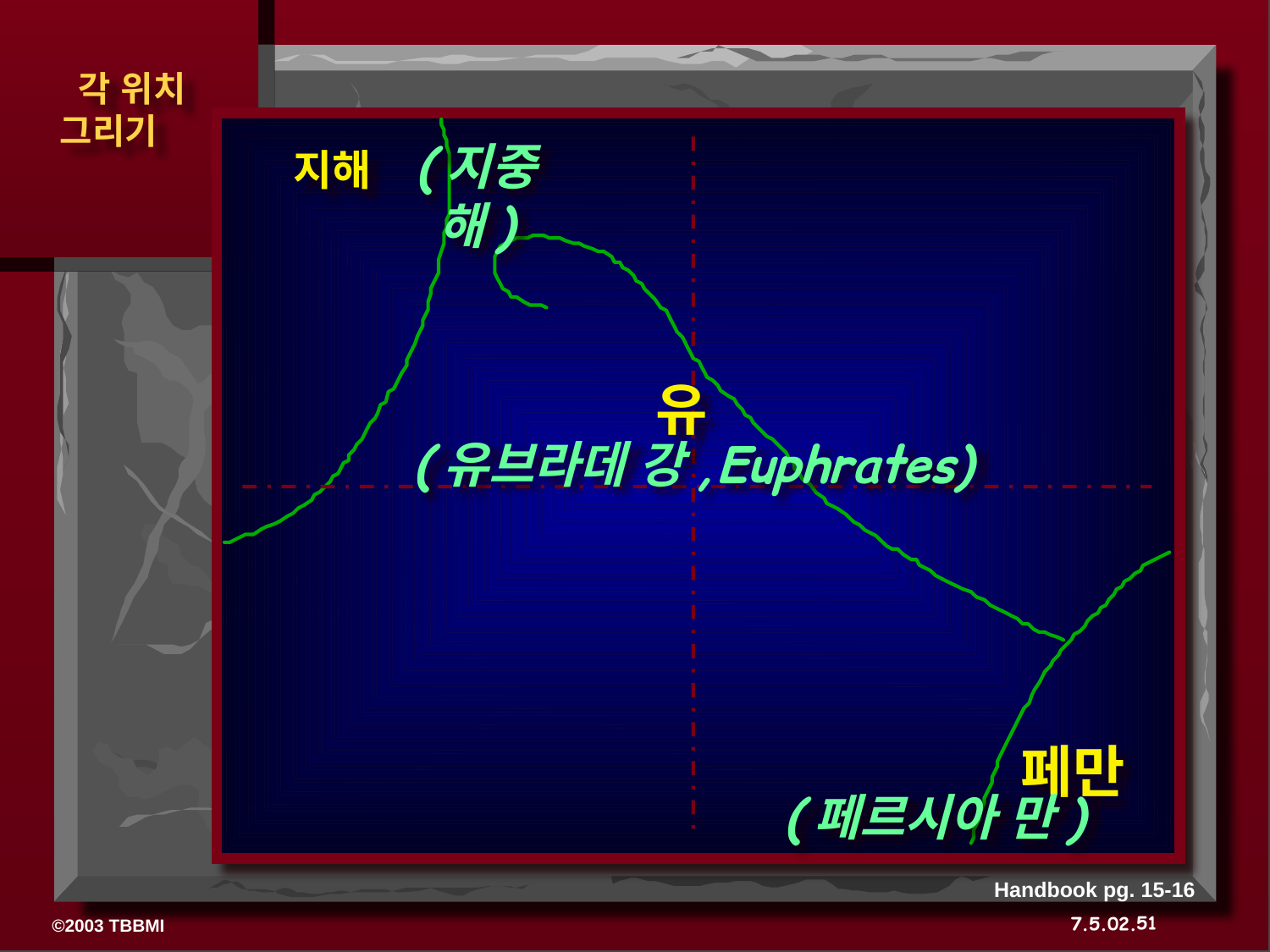

(지중해)

지해

유
(유브라데 강,Euphrates)

페만
(페르시아 만)

Handbook pg. 15-16
51